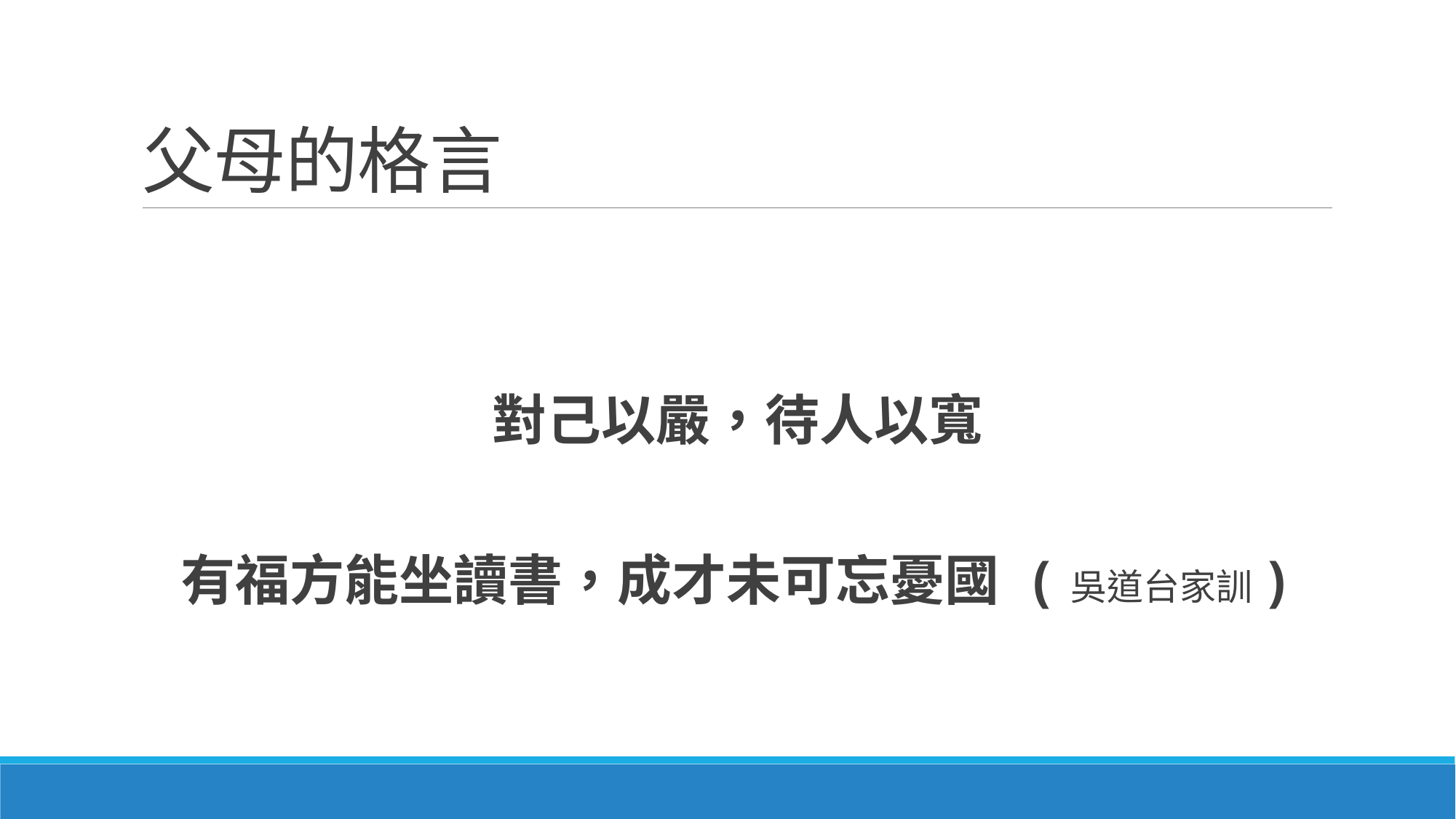

# 父母的格言

對己以嚴，待人以寬

有福方能坐讀書，成才未可忘憂國 (吳道台家訓)